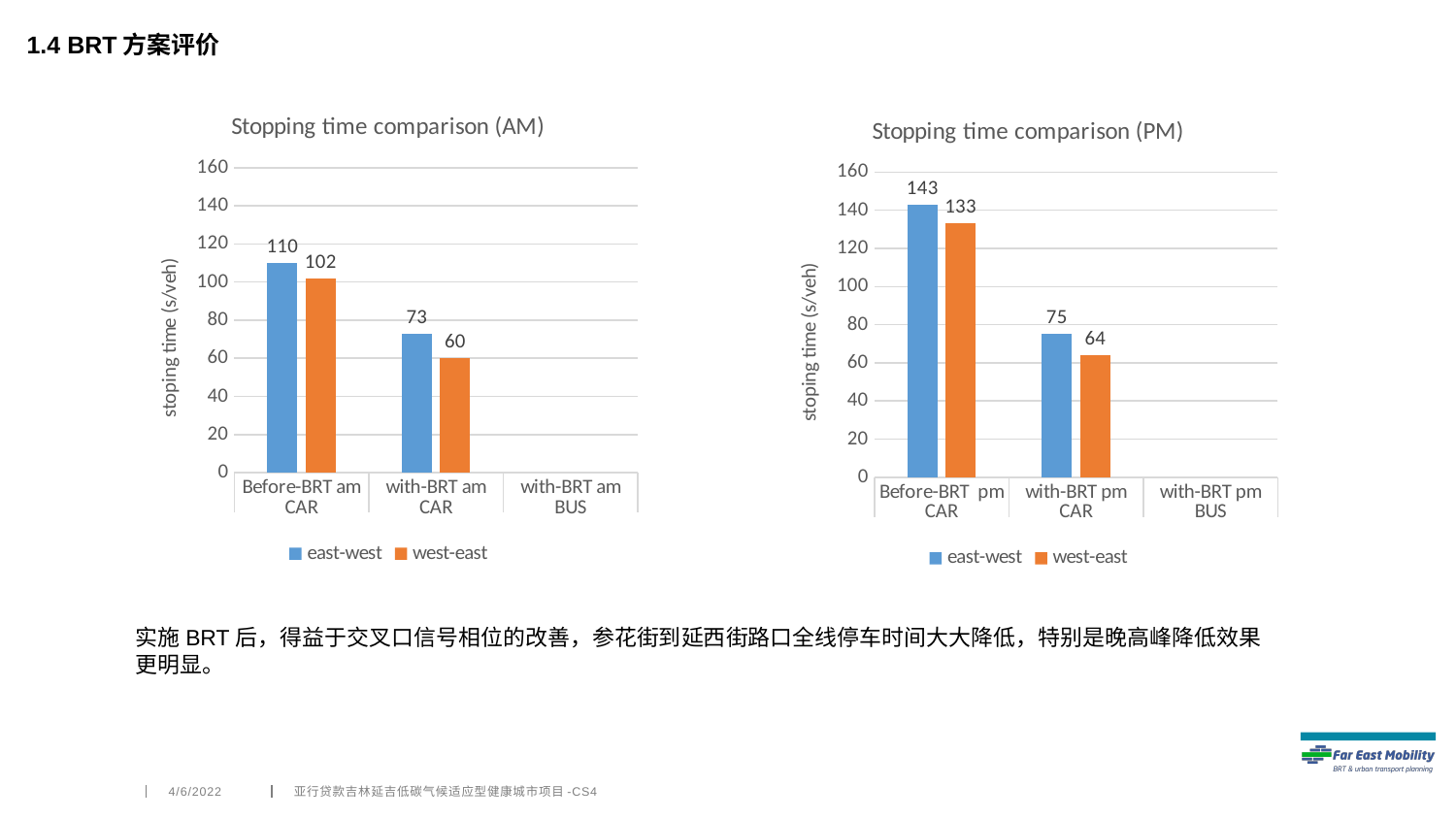

1.4 BRT方案评价

[unsupported chart]

[unsupported chart]

实施BRT后，得益于交叉口信号相位的改善，参花街到延西街路口全线停车时间大大降低，特别是晚高峰降低效果更明显。
4/6/2022
亚行贷款吉林延吉低碳气候适应型健康城市项目-CS4